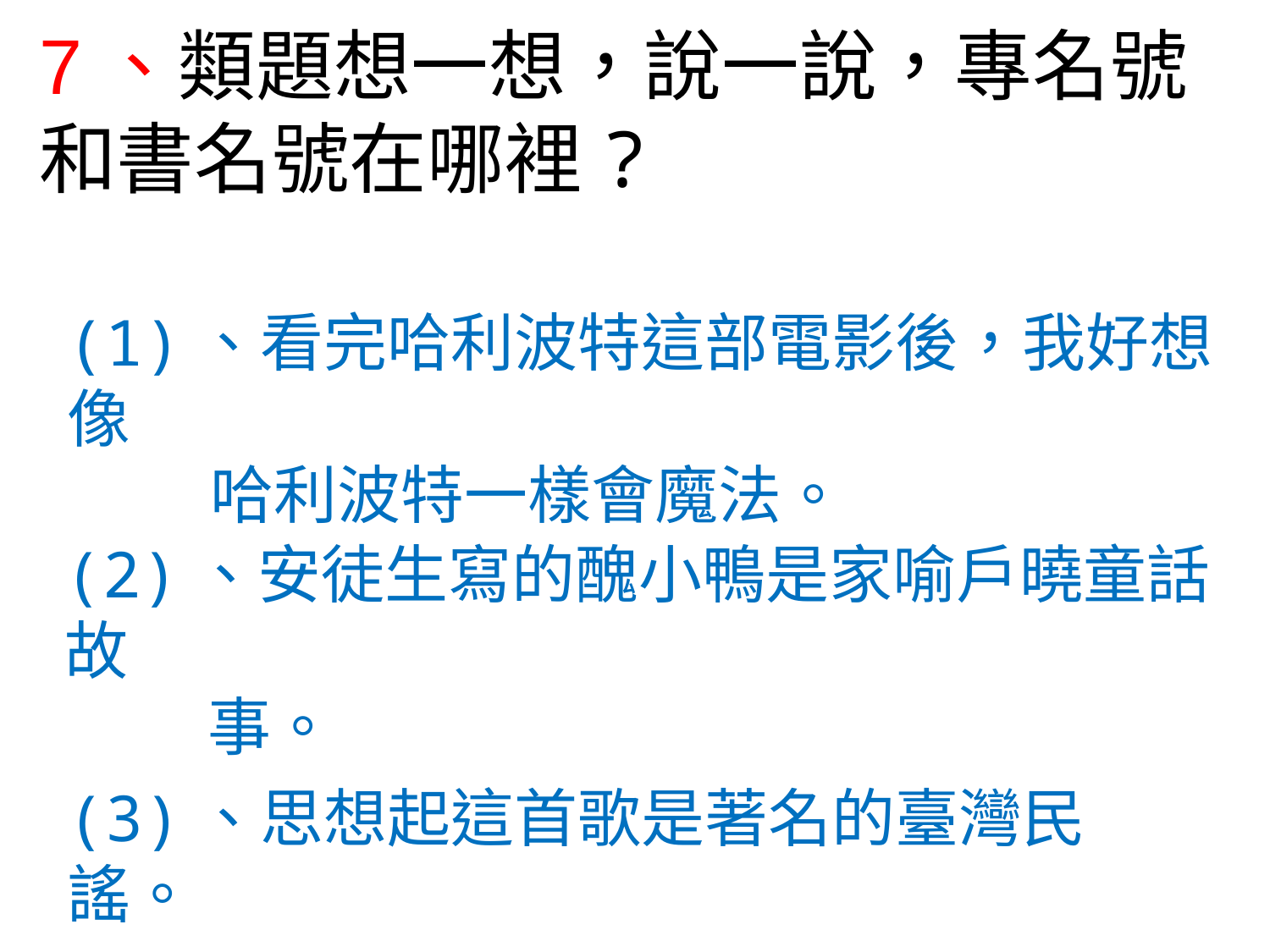

# 7、類題想一想，說一說，專名號和書名號在哪裡?
(1)、看完哈利波特這部電影後，我好想像
         哈利波特一樣會魔法。
(2)、安徒生寫的醜小鴨是家喻戶曉童話故
         事。
(3)、思想起這首歌是著名的臺灣民謠。